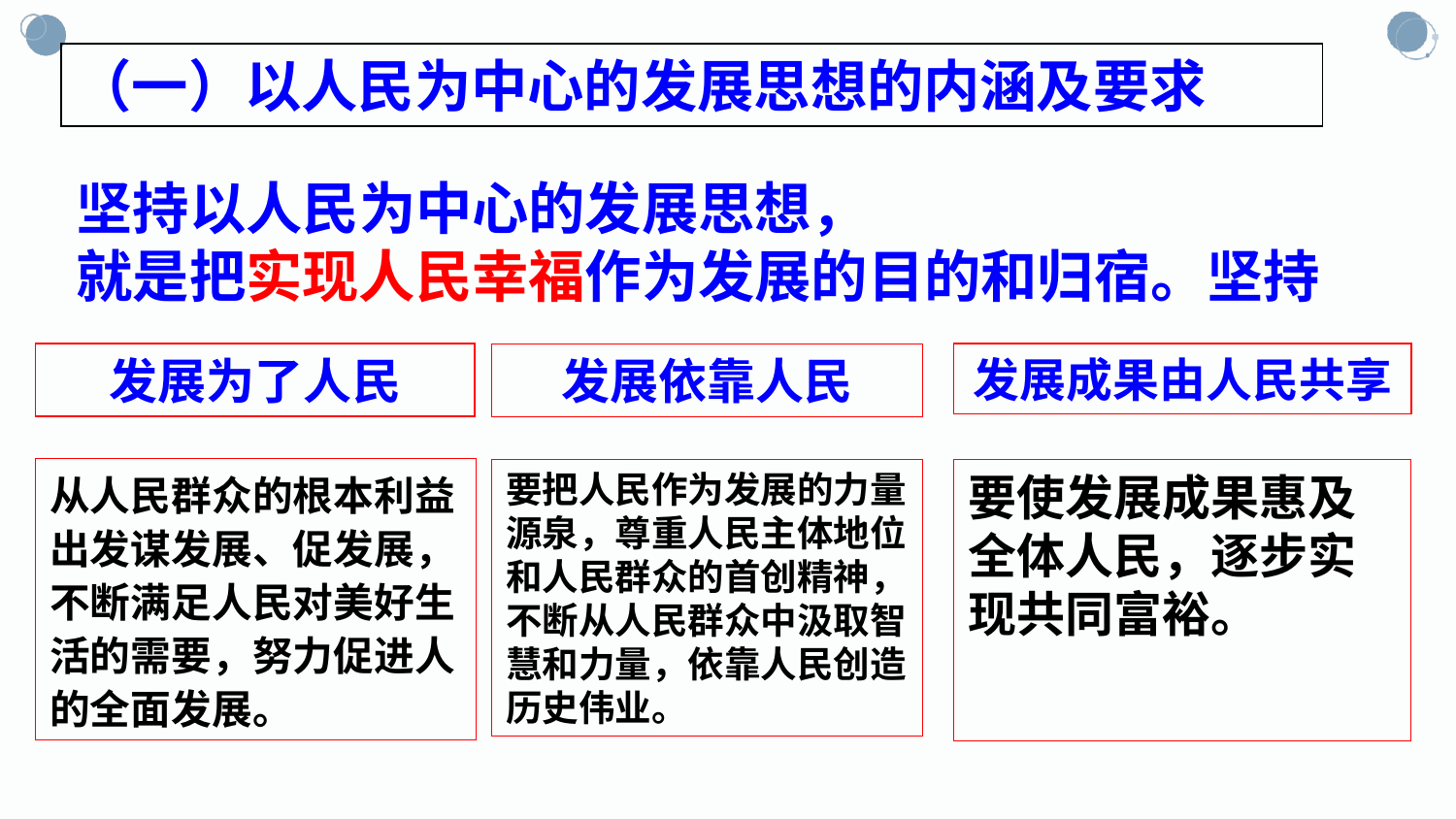

（一）以人民为中心的发展思想的内涵及要求
坚持以人民为中心的发展思想，
就是把实现人民幸福作为发展的目的和归宿。坚持
发展为了人民
发展成果由人民共享
发展依靠人民
从人民群众的根本利益出发谋发展、促发展， 不断满足人民对美好生活的需要，努力促进人的全面发展。
要把人民作为发展的力量源泉，尊重人民主体地位和人民群众的首创精神，不断从人民群众中汲取智慧和力量，依靠人民创造历史伟业。
要使发展成果惠及全体人民，逐步实现共同富裕。